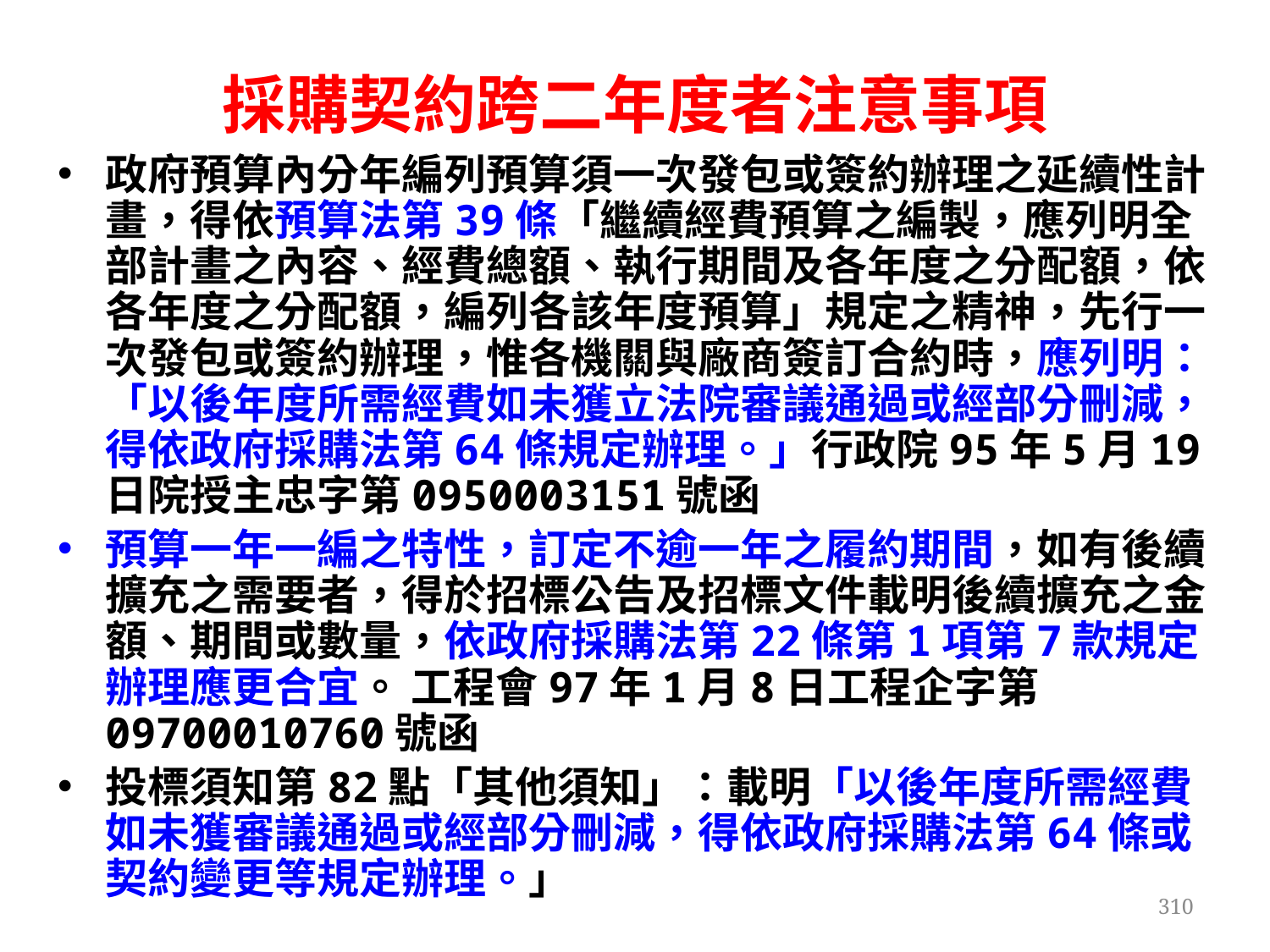

# 採購契約跨二年度者注意事項
政府預算內分年編列預算須一次發包或簽約辦理之延續性計畫，得依預算法第39條「繼續經費預算之編製，應列明全部計畫之內容、經費總額、執行期間及各年度之分配額，依各年度之分配額，編列各該年度預算」規定之精神，先行一次發包或簽約辦理，惟各機關與廠商簽訂合約時，應列明：「以後年度所需經費如未獲立法院審議通過或經部分刪減，得依政府採購法第64條規定辦理。」行政院95年5月19日院授主忠字第0950003151號函
預算一年一編之特性，訂定不逾一年之履約期間，如有後續擴充之需要者，得於招標公告及招標文件載明後續擴充之金額、期間或數量，依政府採購法第22條第1項第7款規定辦理應更合宜。 工程會97年1月8日工程企字第09700010760號函
投標須知第82點「其他須知」：載明「以後年度所需經費如未獲審議通過或經部分刪減，得依政府採購法第64條或契約變更等規定辦理。」
310